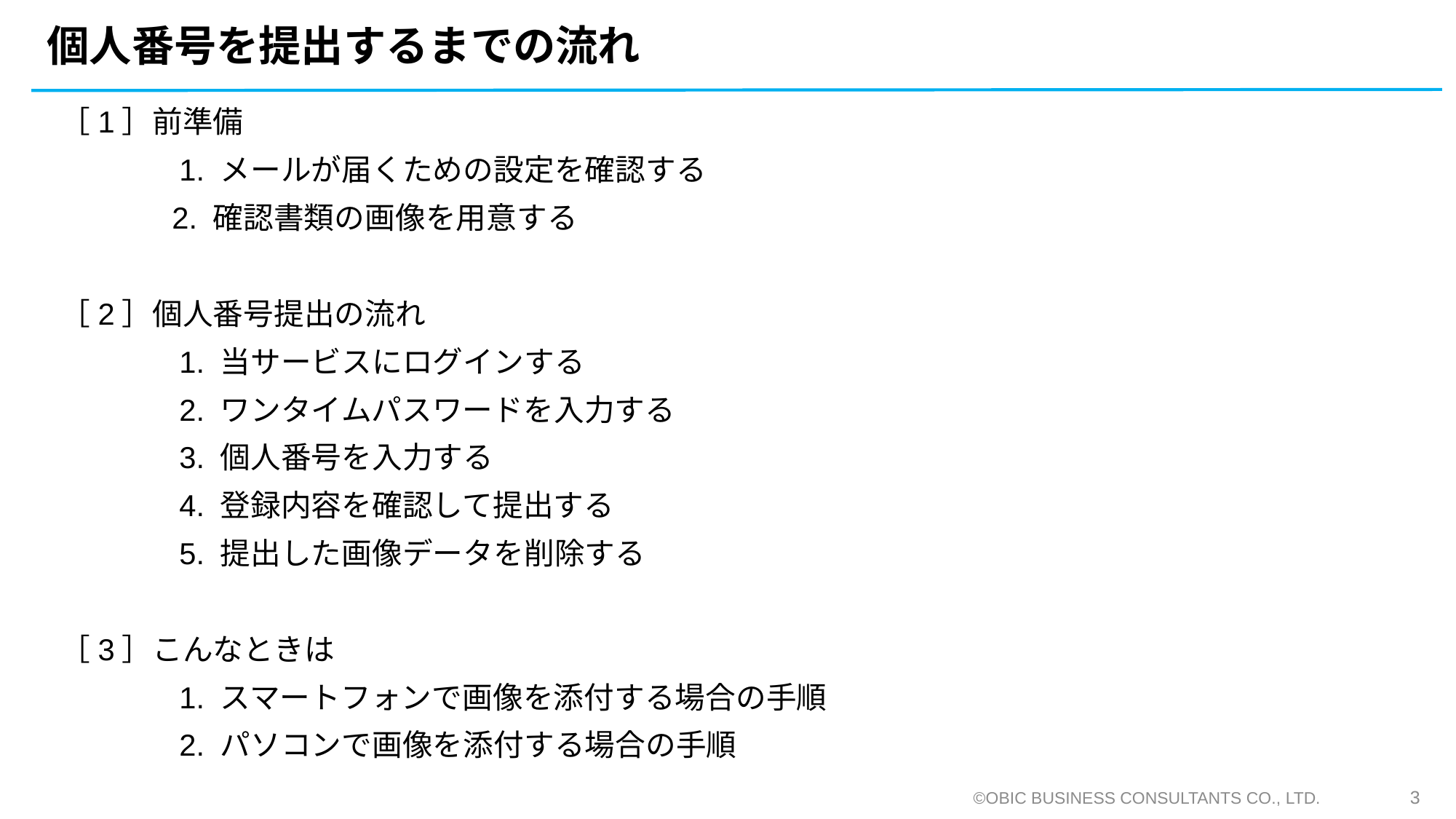

# 個人番号を提出するまでの流れ
［1］前準備
 　　　 1. メールが届くための設定を確認する
　　 　 2. 確認書類の画像を用意する

［2］個人番号提出の流れ
 　　　 1. 当サービスにログインする
 　　　 2. ワンタイムパスワードを入力する
 　　　 3. 個人番号を入力する
 　　　 4. 登録内容を確認して提出する
 　　　 5. 提出した画像データを削除する

［3］こんなときは
 　　　 1. スマートフォンで画像を添付する場合の手順
 　　　 2. パソコンで画像を添付する場合の手順
©OBIC BUSINESS CONSULTANTS CO., LTD.
3